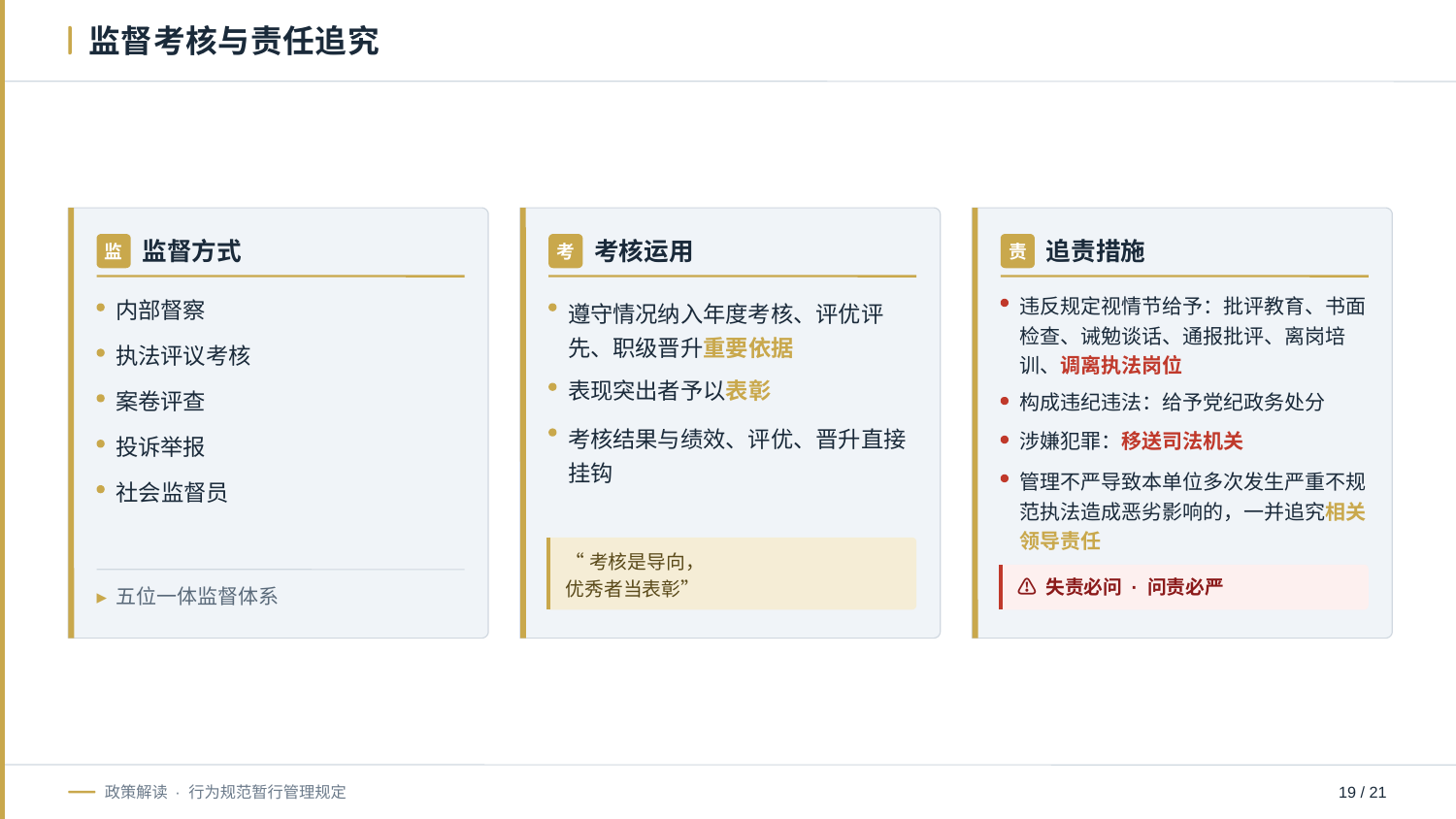

监督考核与责任追究

监

考

责

监督方式
考核运用
追责措施
违反规定视情节给予：批评教育、书面检查、诫勉谈话、通报批评、离岗培训、调离执法岗位
内部督察
遵守情况纳入年度考核、评优评先、职级晋升重要依据

执法评议考核

表现突出者予以表彰

案卷评查
构成违纪违法：给予党纪政务处分

考核结果与绩效、评优、晋升直接挂钩
涉嫌犯罪：移送司法机关

投诉举报

管理不严导致本单位多次发生严重不规范执法造成恶劣影响的，一并追究相关领导责任

社会监督员

“考核是导向，
优秀者当表彰”

⚠ 失责必问 · 问责必严
▸ 五位一体监督体系

政策解读 · 行为规范暂行管理规定
19 / 21